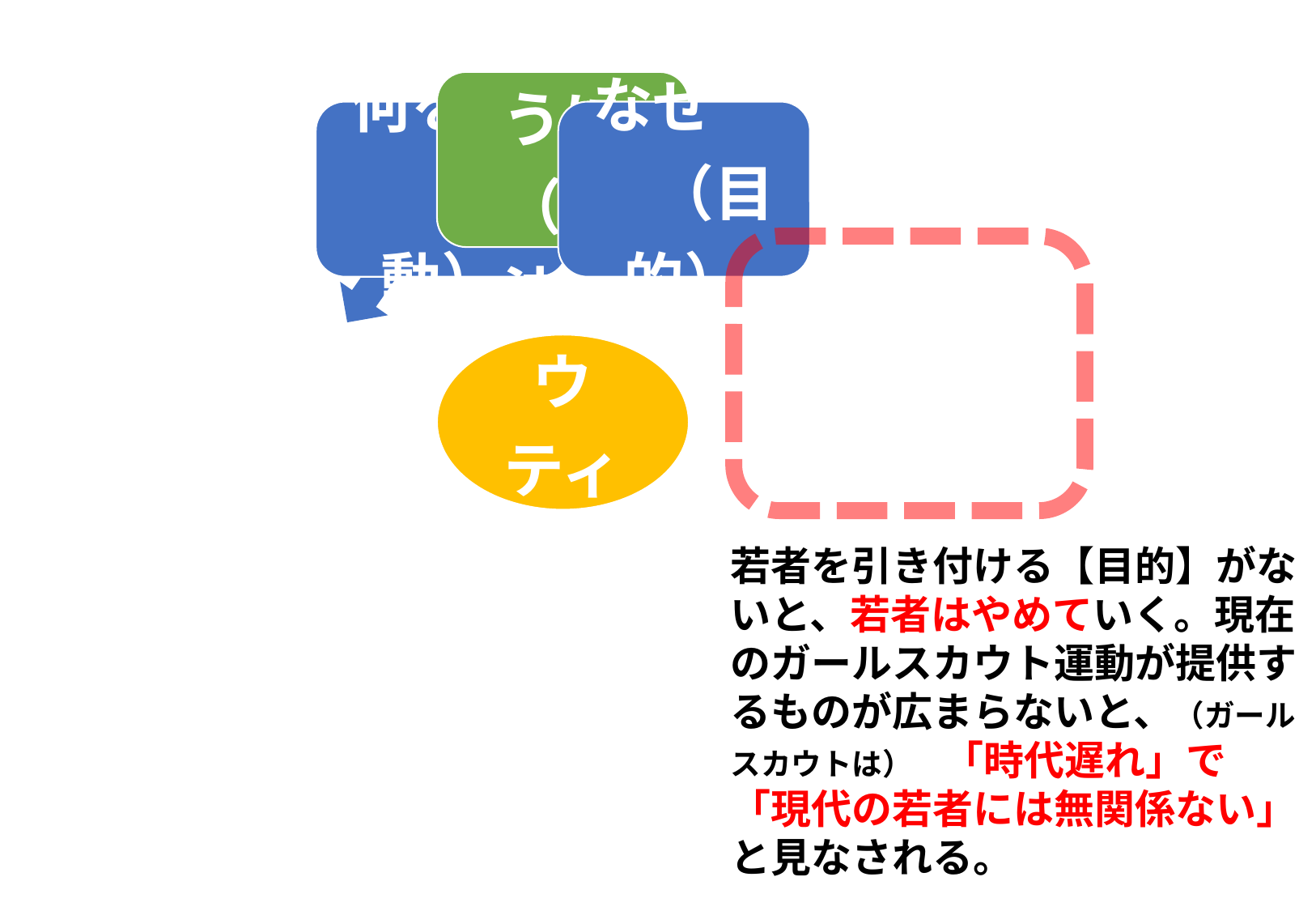

若者を引き付ける【目的】がないと、若者はやめていく。現在のガールスカウト運動が提供するものが広まらないと、（ガールスカウトは）　「時代遅れ」で「現代の若者には無関係ない」と見なされる。